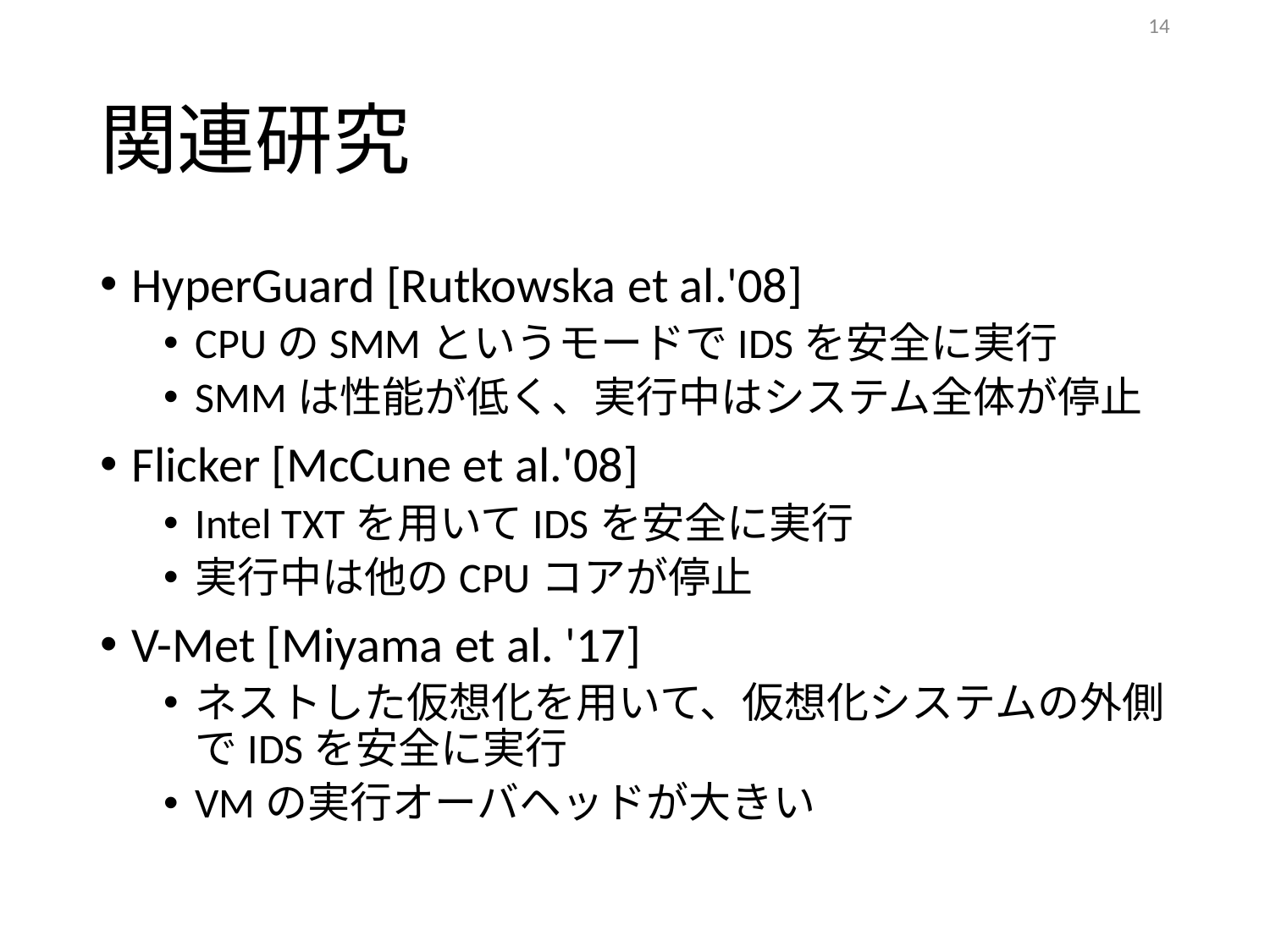

14
# 関連研究
HyperGuard [Rutkowska et al.'08]
CPUのSMMというモードでIDSを安全に実行
SMMは性能が低く、実行中はシステム全体が停止
Flicker [McCune et al.'08]
Intel TXTを用いてIDSを安全に実行
実行中は他のCPUコアが停止
V-Met [Miyama et al. '17]
ネストした仮想化を用いて、仮想化システムの外側でIDSを安全に実行
VMの実行オーバヘッドが大きい